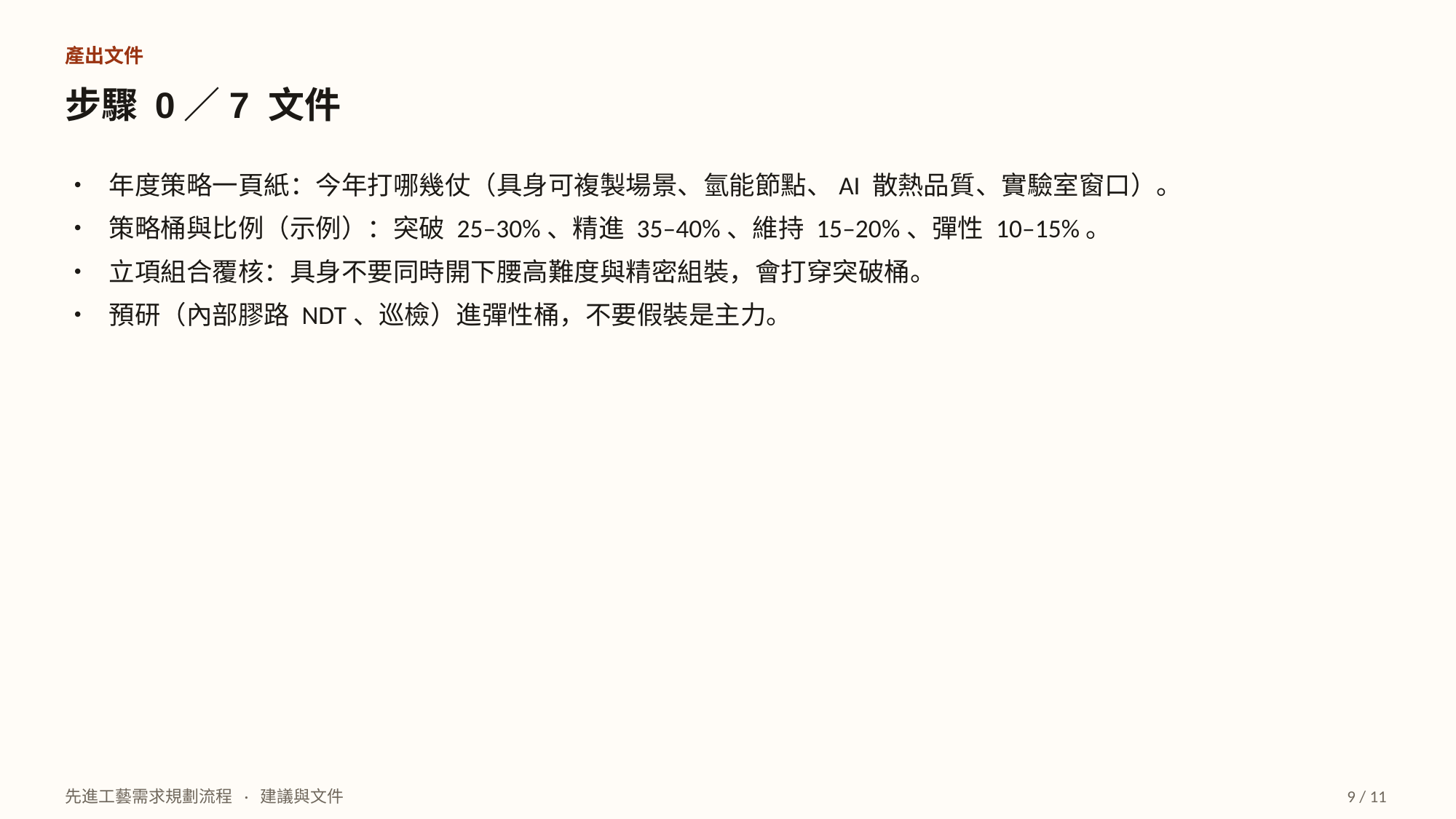

產出文件
步驟 0／7 文件
•  年度策略一頁紙：今年打哪幾仗（具身可複製場景、氫能節點、AI 散熱品質、實驗室窗口）。
•  策略桶與比例（示例）：突破 25–30%、精進 35–40%、維持 15–20%、彈性 10–15%。
•  立項組合覆核：具身不要同時開下腰高難度與精密組裝，會打穿突破桶。
•  預研（內部膠路 NDT、巡檢）進彈性桶，不要假裝是主力。
先進工藝需求規劃流程  ·  建議與文件
9 / 11